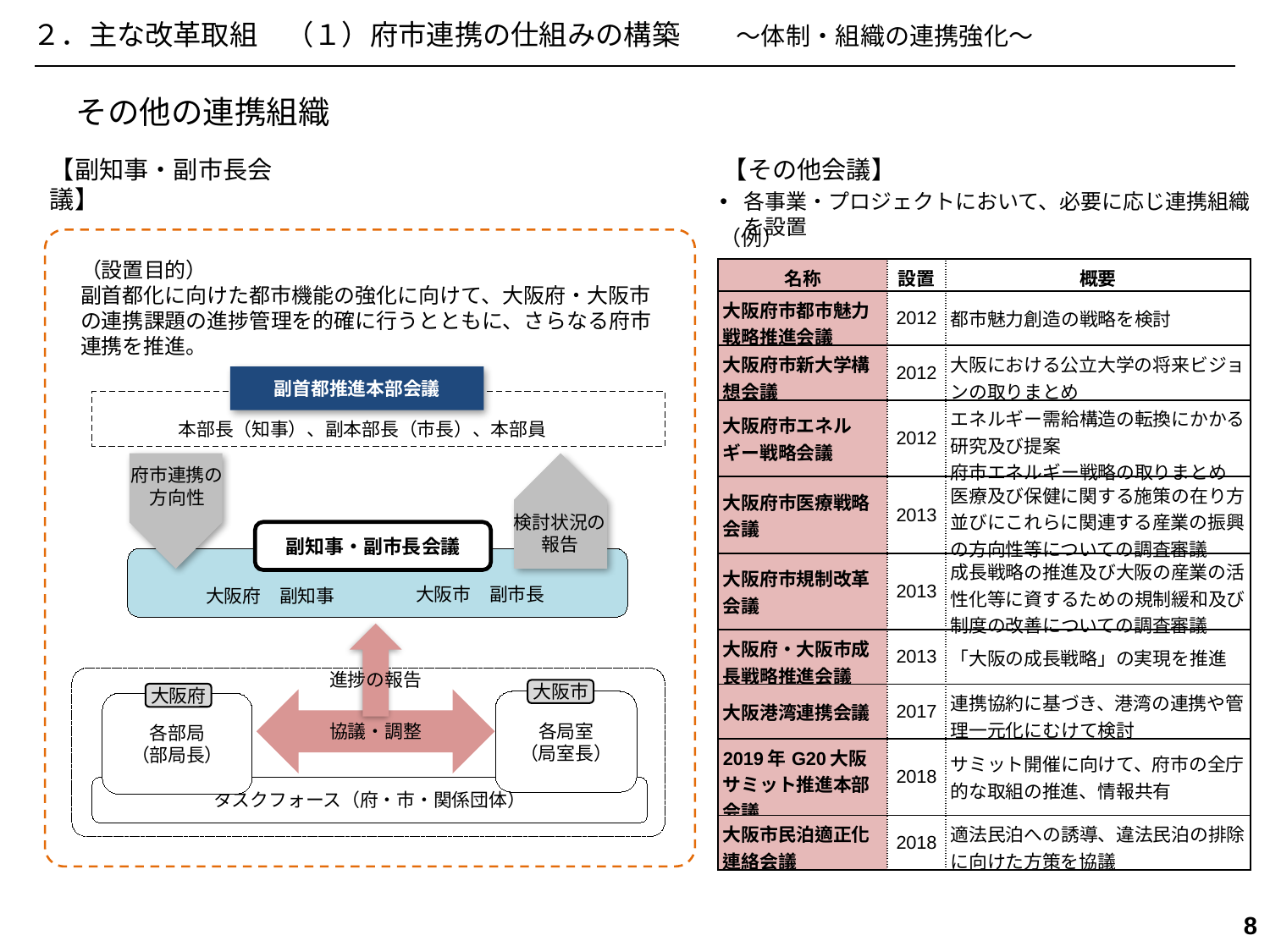

２．主な改革取組　（１）府市連携の仕組みの構築　　～体制・組織の連携強化～
その他の連携組織
【副知事・副市長会議】
【その他会議】
各事業・プロジェクトにおいて、必要に応じ連携組織を設置
（例）

（設置目的）
副首都化に向けた都市機能の強化に向けて、大阪府・大阪市の連携課題の進捗管理を的確に行うとともに、さらなる府市連携を推進。
| 名称 | 設置 | 概要 |
| --- | --- | --- |
| 大阪府市都市魅力戦略推進会議 | 2012 | 都市魅力創造の戦略を検討 |
| 大阪府市新大学構想会議 | 2012 | 大阪における公立大学の将来ビジョンの取りまとめ |
| 大阪府市エネルギー戦略会議 | 2012 | エネルギー需給構造の転換にかかる研究及び提案 府市エネルギー戦略の取りまとめ |
| 大阪府市医療戦略会議 | 2013 | 医療及び保健に関する施策の在り方並びにこれらに関連する産業の振興の方向性等についての調査審議 |
| 大阪府市規制改革会議 | 2013 | 成長戦略の推進及び大阪の産業の活性化等に資するための規制緩和及び制度の改善についての調査審議 |
| 大阪府・大阪市成長戦略推進会議 | 2013 | 「大阪の成長戦略」の実現を推進 |
| 大阪港湾連携会議 | 2017 | 連携協約に基づき、港湾の連携や管理一元化にむけて検討 |
| 2019年G20大阪サミット推進本部会議 | 2018 | サミット開催に向けて、府市の全庁的な取組の推進、情報共有 |
| 大阪市民泊適正化連絡会議 | 2018 | 適法民泊への誘導、違法民泊の排除に向けた方策を協議 |
副首都推進本部会議

本部長（知事）、副本部長（市長）、本部員

府市連携の
方向性
検討状況の
報告
副知事・副市長会議

大阪市　副市長
大阪府　副知事

進捗の報告

大阪市
大阪府
協議・調整
各局室
（局室長）
各部局
（部局長）
タスクフォース（府・市・関係団体）
8